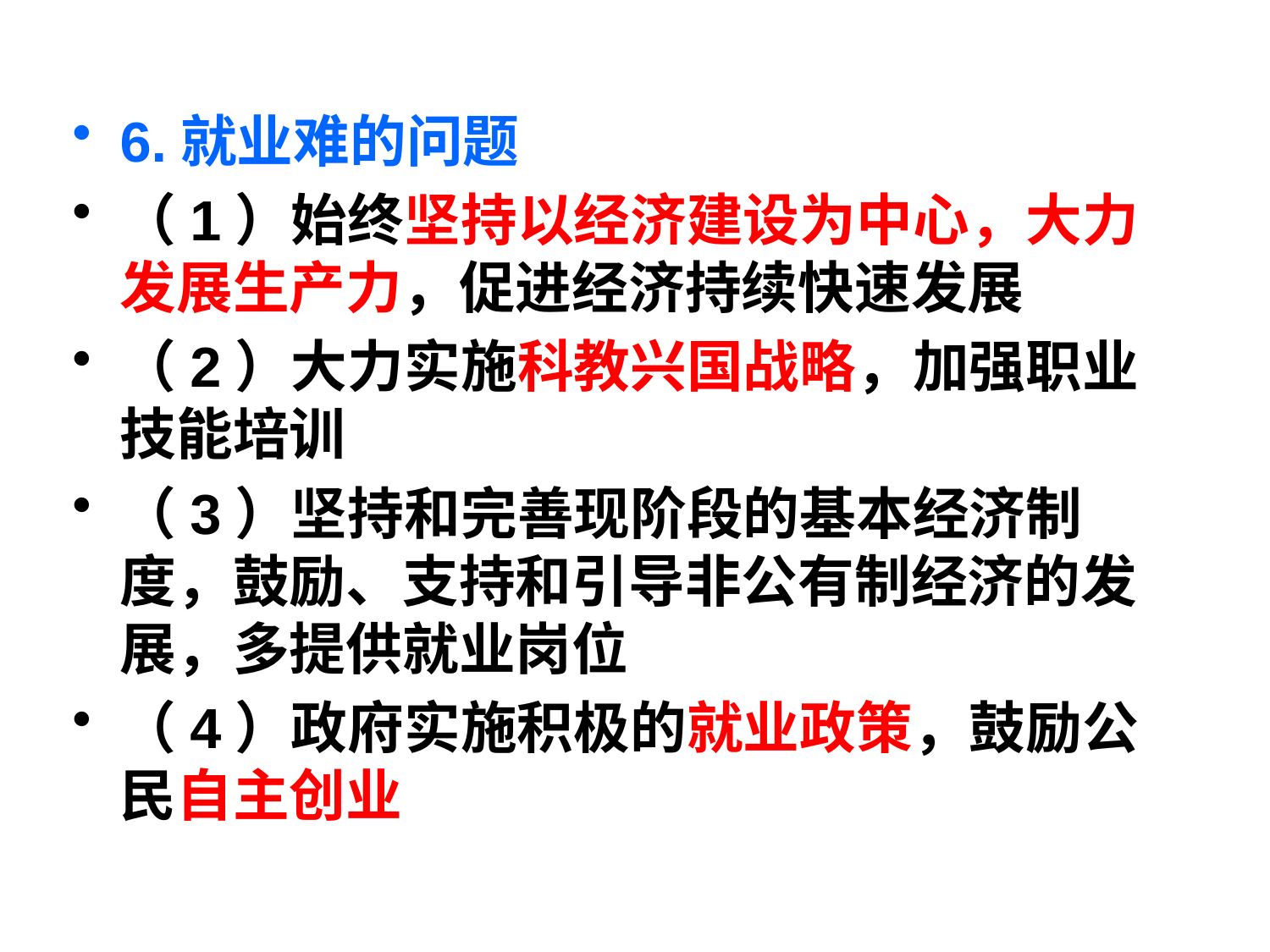

6.就业难的问题
（1）始终坚持以经济建设为中心，大力发展生产力，促进经济持续快速发展
（2）大力实施科教兴国战略，加强职业技能培训
（3）坚持和完善现阶段的基本经济制度，鼓励、支持和引导非公有制经济的发展，多提供就业岗位
（4）政府实施积极的就业政策，鼓励公民自主创业